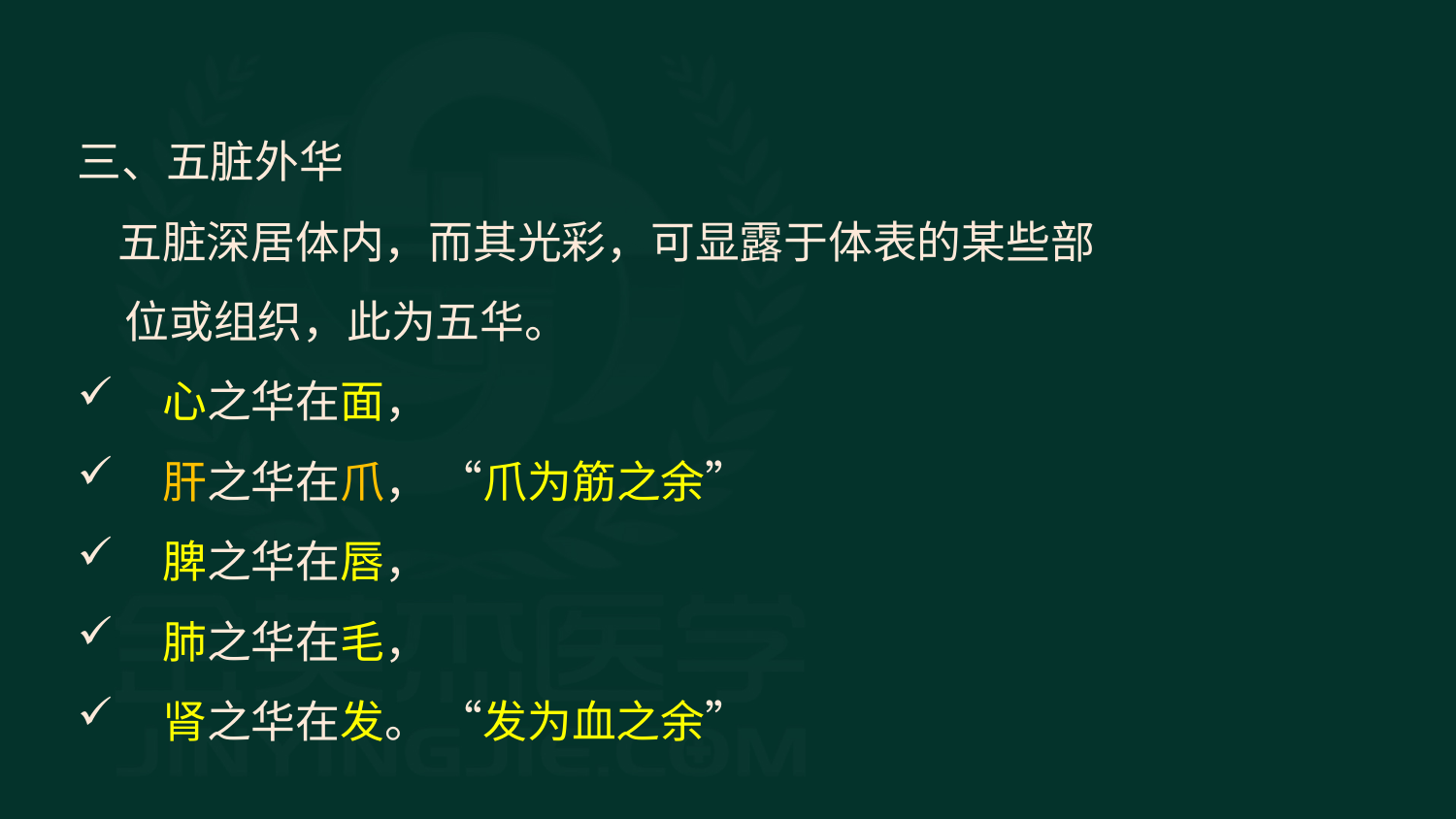

三、五脏外华
   五脏深居体内，而其光彩，可显露于体表的某些部位或组织，此为五华。
  心之华在面，
  肝之华在爪， “爪为筋之余”
  脾之华在唇，
  肺之华在毛，
  肾之华在发。 “发为血之余”